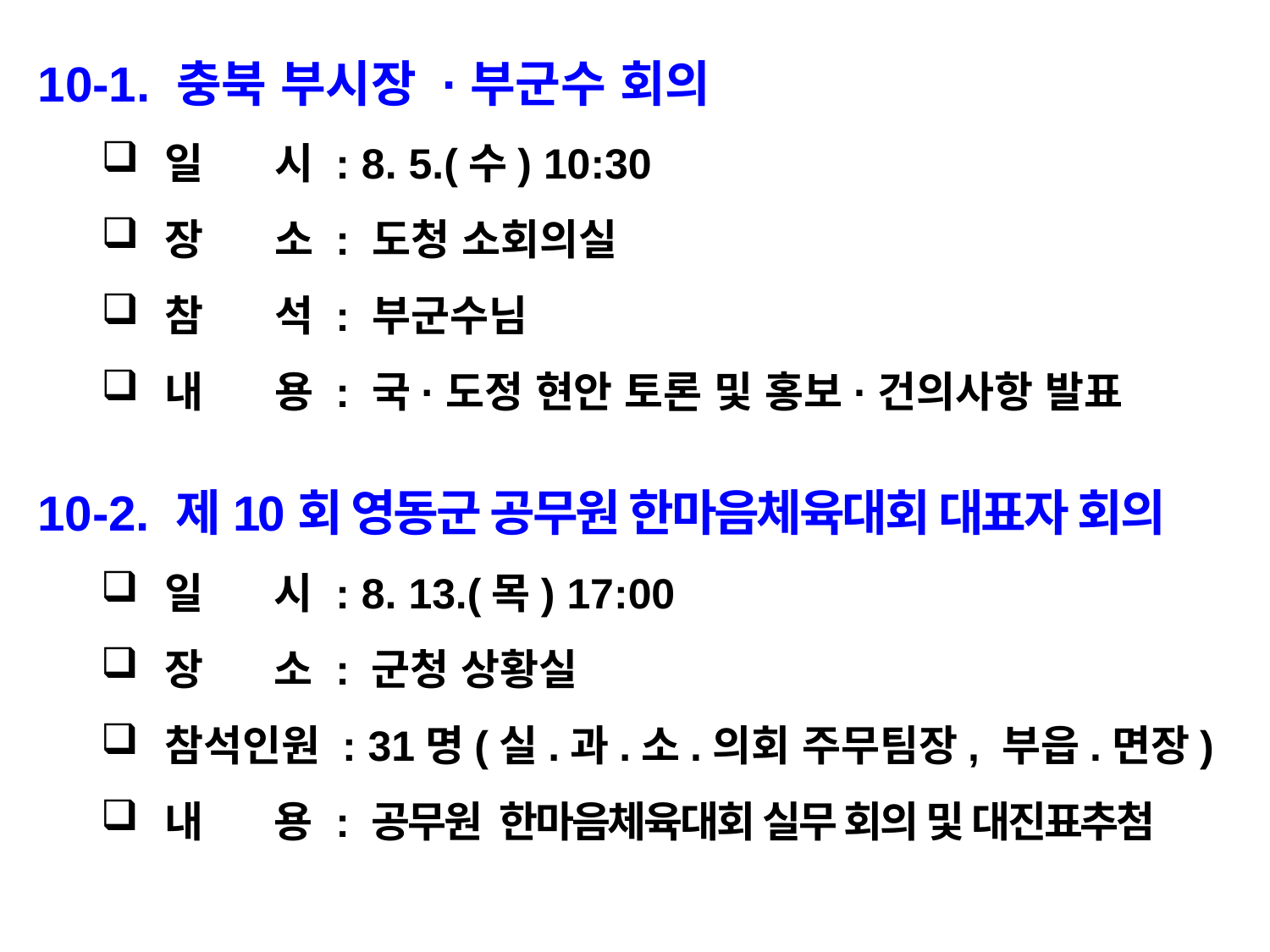

10-1. 충북 부시장 ·부군수 회의
일      시 : 8. 5.(수) 10:30
장      소 : 도청 소회의실
참      석 : 부군수님
내      용 : 국·도정 현안 토론 및 홍보·건의사항 발표
10-2. 제10회 영동군 공무원 한마음체육대회 대표자 회의
일      시 : 8. 13.(목) 17:00
장      소 : 군청 상황실
참석인원 : 31명(실.과.소.의회 주무팀장, 부읍.면장)
내      용 : 공무원  한마음체육대회 실무 회의 및 대진표추첨